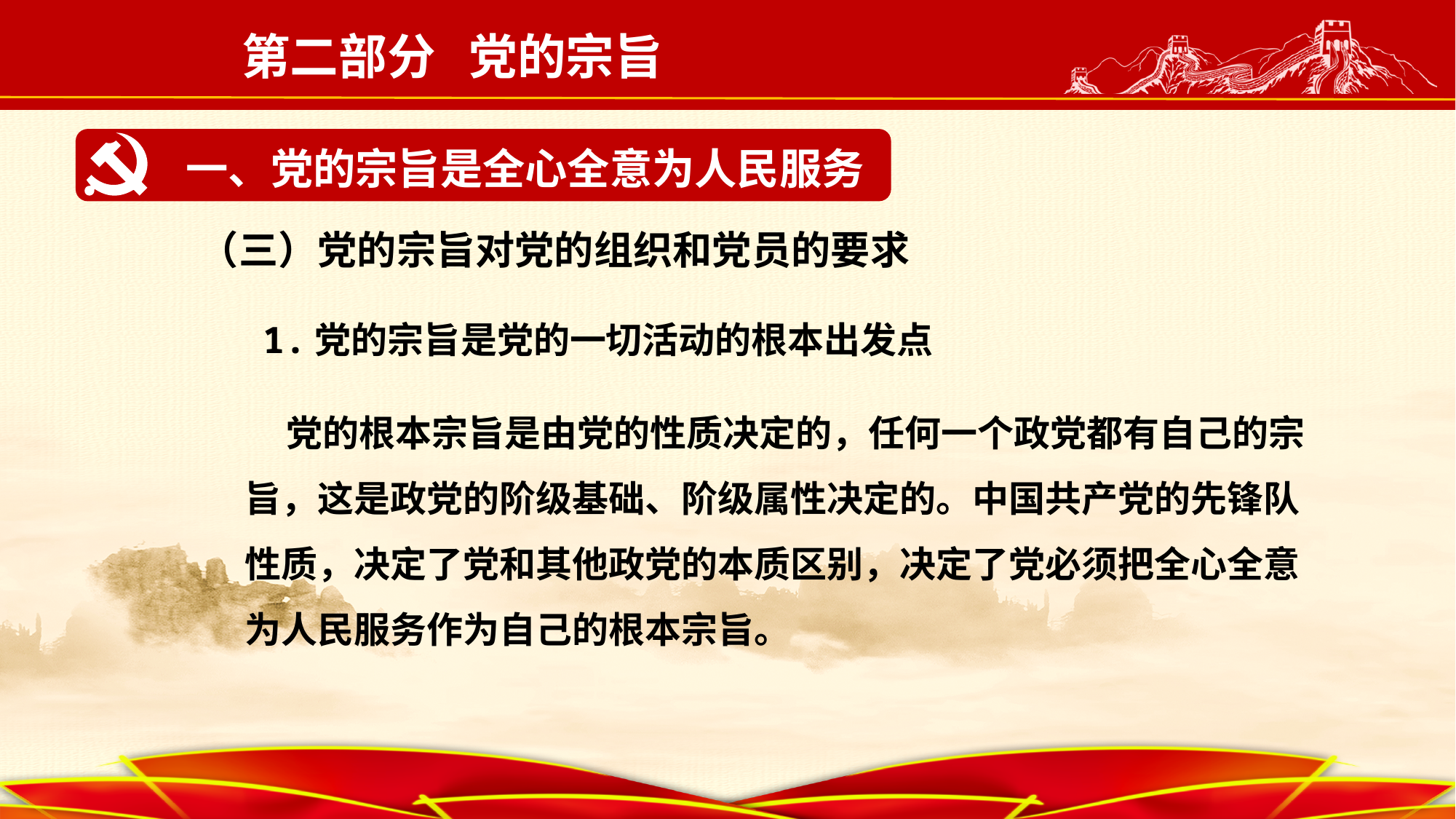

第二部分   党的宗旨

一、党的宗旨是全心全意为人民服务
（三）党的宗旨对党的组织和党员的要求
1.党的宗旨是党的一切活动的根本出发点
    党的根本宗旨是由党的性质决定的，任何一个政党都有自己的宗旨，这是政党的阶级基础、阶级属性决定的。中国共产党的先锋队性质，决定了党和其他政党的本质区别，决定了党必须把全心全意为人民服务作为自己的根本宗旨。